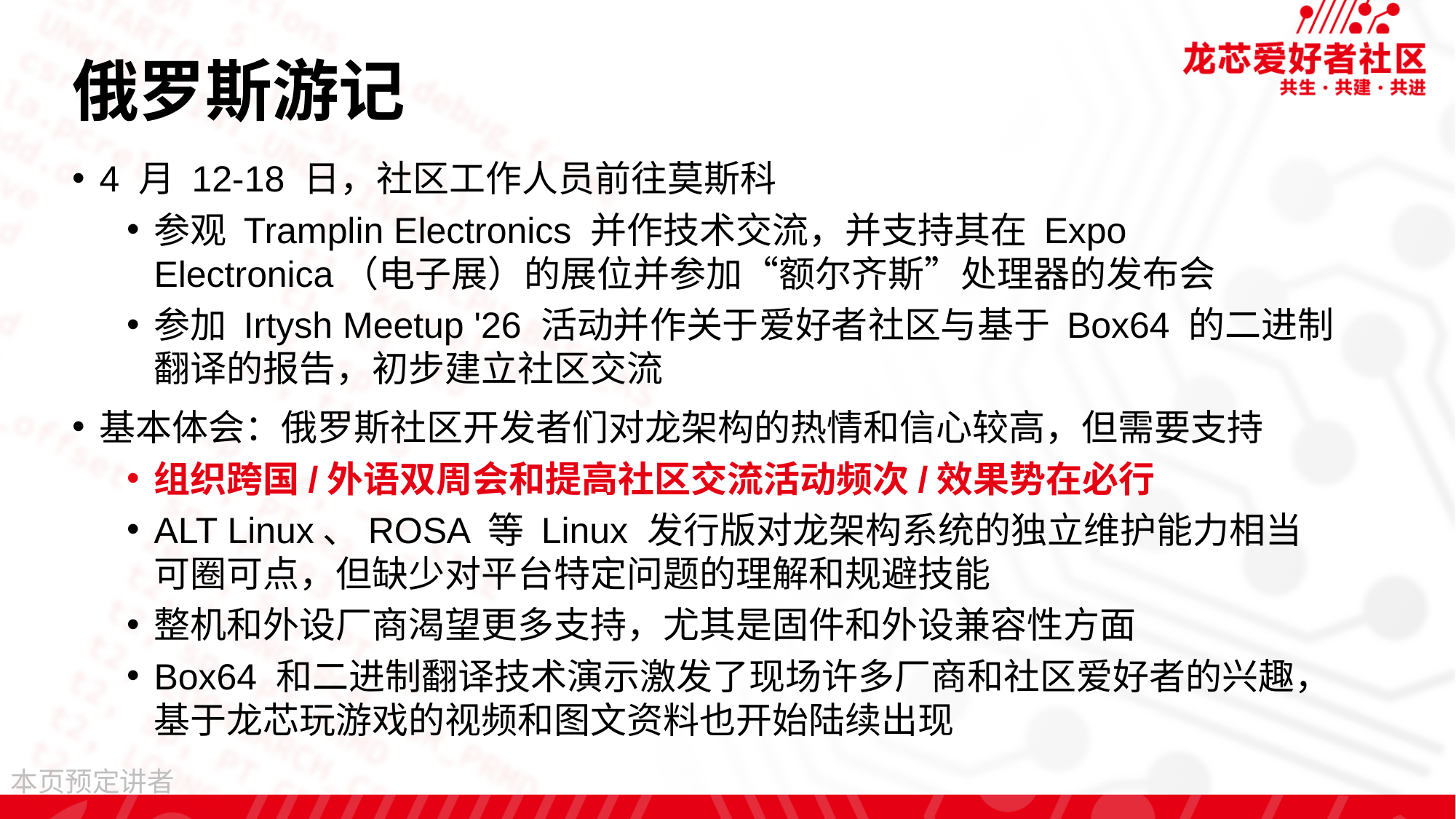

# 俄罗斯游记
4 月 12-18 日，社区工作人员前往莫斯科
参观 Tramplin Electronics 并作技术交流，并支持其在 Expo Electronica（电子展）的展位并参加“额尔齐斯”处理器的发布会
参加 Irtysh Meetup '26 活动并作关于爱好者社区与基于 Box64 的二进制翻译的报告，初步建立社区交流
基本体会：俄罗斯社区开发者们对龙架构的热情和信心较高，但需要支持
组织跨国/外语双周会和提高社区交流活动频次/效果势在必行
ALT Linux、ROSA 等 Linux 发行版对龙架构系统的独立维护能力相当
可圈可点，但缺少对平台特定问题的理解和规避技能
整机和外设厂商渴望更多支持，尤其是固件和外设兼容性方面
Box64 和二进制翻译技术演示激发了现场许多厂商和社区爱好者的兴趣，基于龙芯玩游戏的视频和图文资料也开始陆续出现